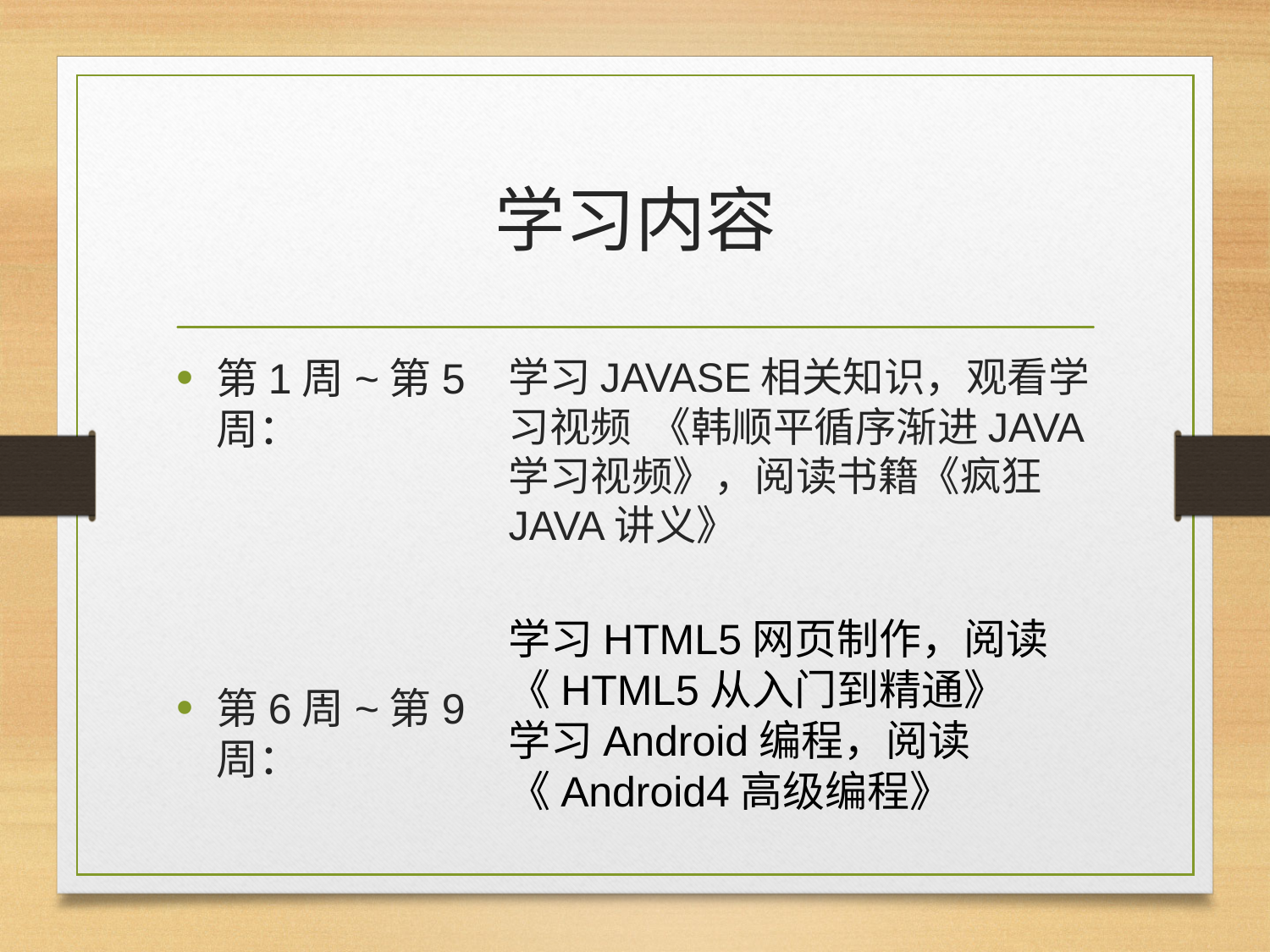

# 学习内容
学习JAVASE相关知识，观看学习视频  《韩顺平循序渐进JAVA学习视频》，阅读书籍《疯狂JAVA讲义》
第1周~第5周：

第6周~第9周：
学习HTML5网页制作，阅读《HTML5从入门到精通》
学习Android编程，阅读《Android4高级编程》